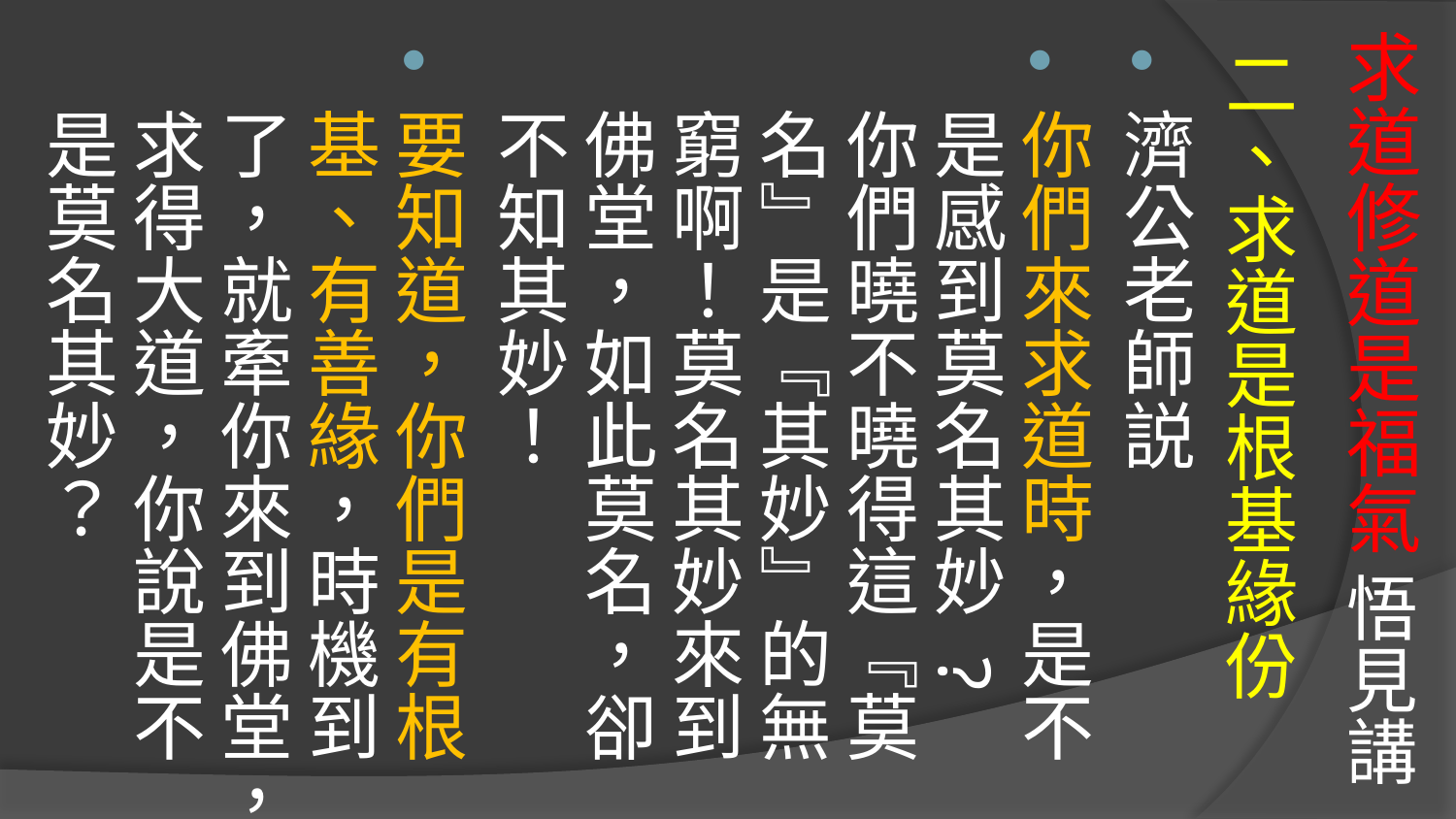

# 求道修道是福氣 悟見講
二、求道是根基緣份
濟公老師説
你們來求道時，是不是感到莫名其妙 ? 你們曉不曉得這『莫名』是『其妙』的無窮啊！莫名其妙來到佛堂，如此莫名，卻不知其妙！
要知道，你們是有根基、有善緣，時機到了，就牽你來到佛堂，求得大道，你說是不是莫名其妙？